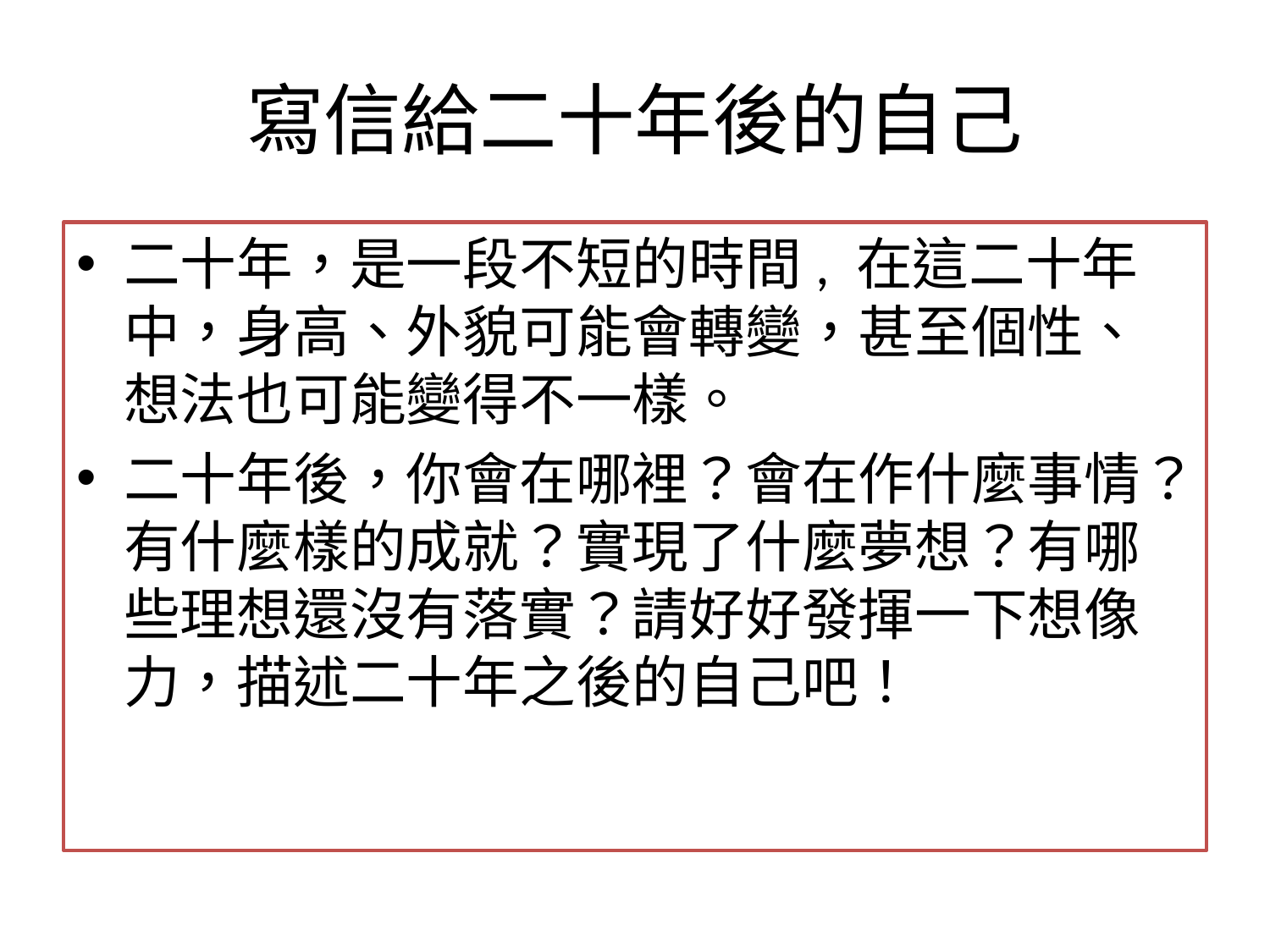

# 寫信給二十年後的自己
二十年，是一段不短的時間, 在這二十年中，身高、外貌可能會轉變，甚至個性、想法也可能變得不一樣。
二十年後，你會在哪裡？會在作什麼事情？有什麼樣的成就？實現了什麼夢想？有哪些理想還沒有落實？請好好發揮一下想像力，描述二十年之後的自己吧！